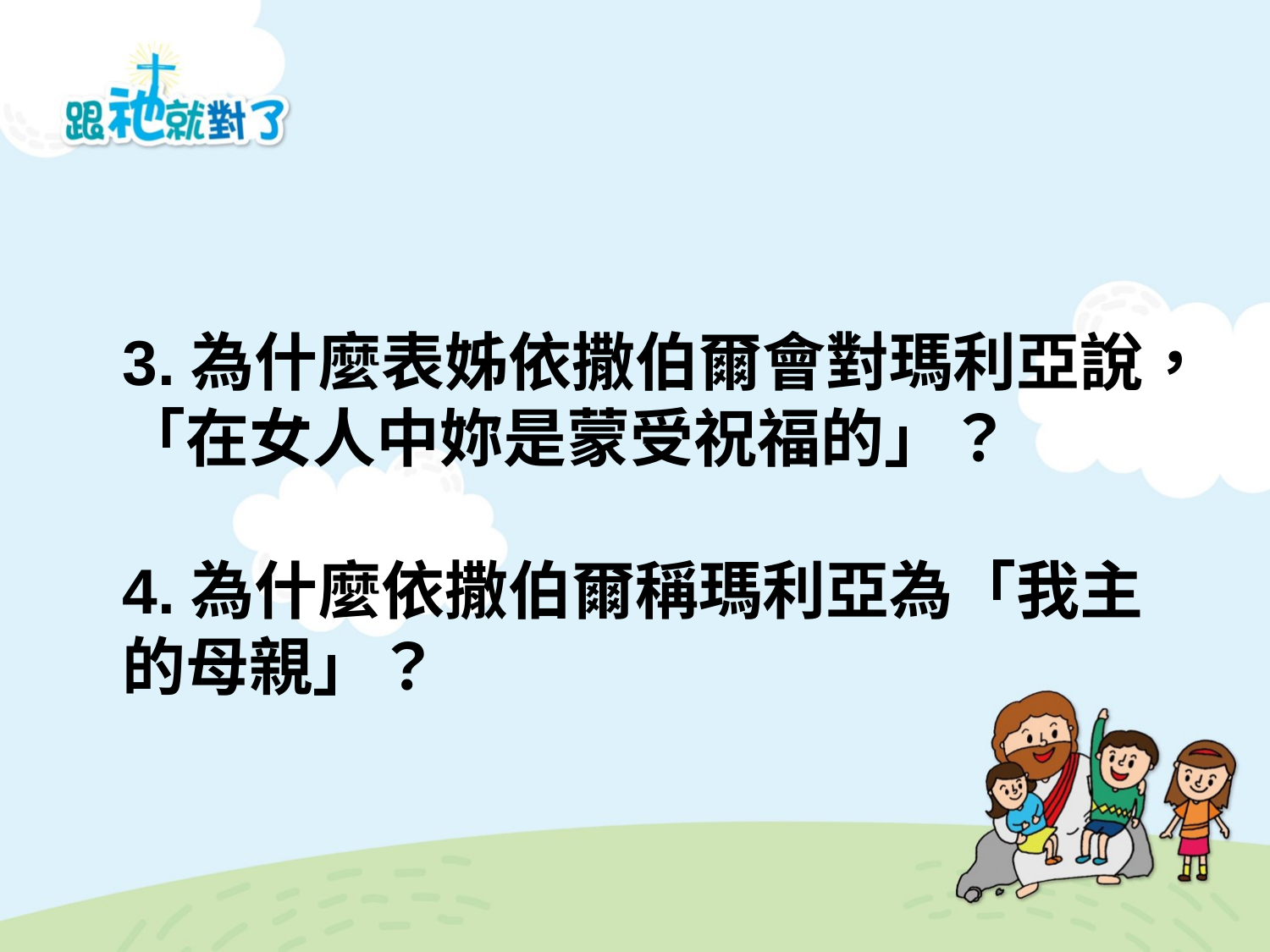

3.為什麼表姊依撒伯爾會對瑪利亞說，「在女人中妳是蒙受祝福的」？

4.為什麼依撒伯爾稱瑪利亞為「我主的母親」？